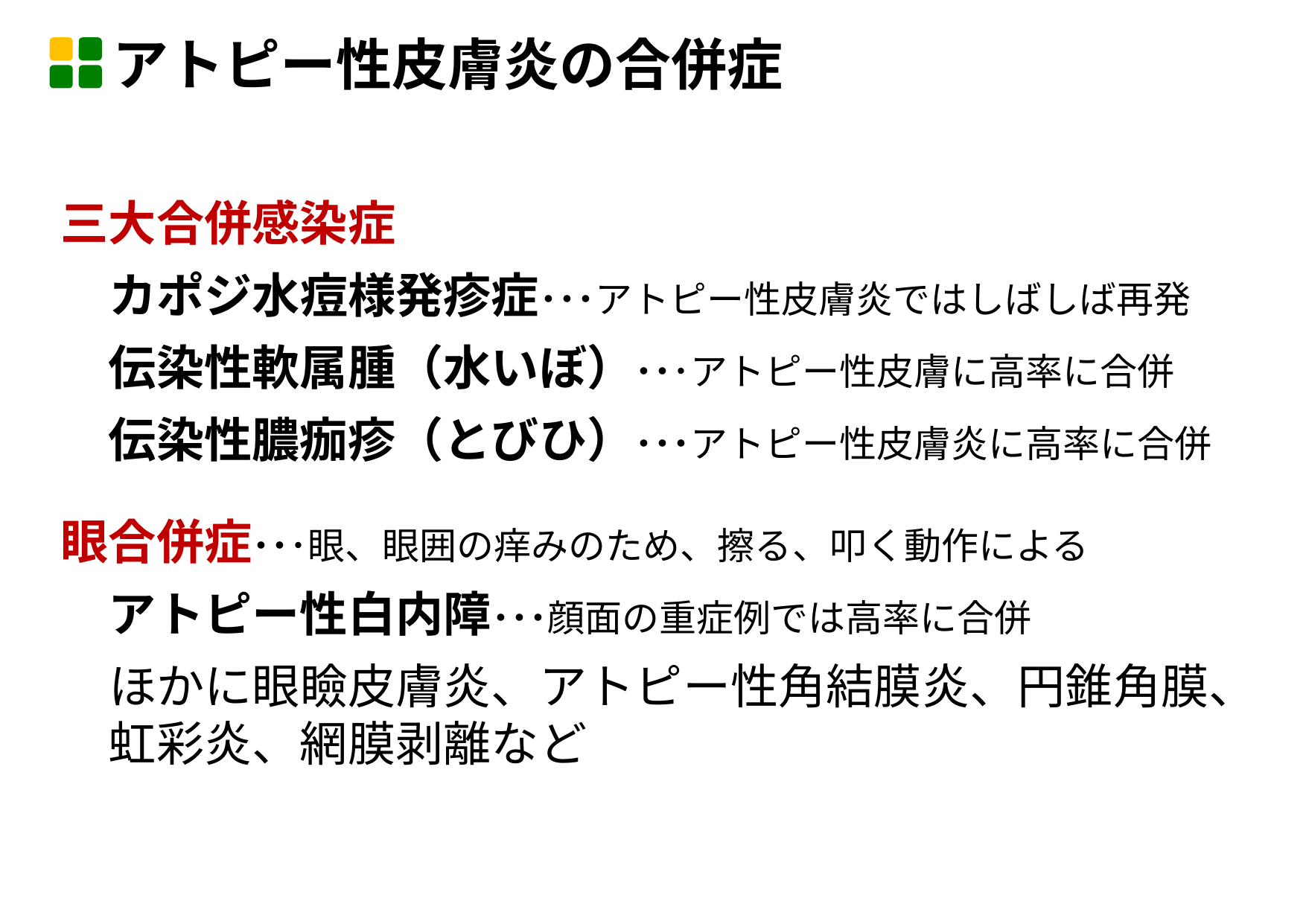

アトピー性皮膚炎の合併症

三大合併感染症

　カポジ水痘様発疹症･･･アトピー性皮膚炎ではしばしば再発

　伝染性軟属腫（水いぼ）･･･アトピー性皮膚に高率に合併

　伝染性膿痂疹（とびひ）･･･アトピー性皮膚炎に高率に合併

眼合併症･･･眼、眼囲の痒みのため、擦る、叩く動作による

　アトピー性白内障･･･顔面の重症例では高率に合併

　ほかに眼瞼皮膚炎、アトピー性角結膜炎、円錐角膜、
　虹彩炎、網膜剥離など